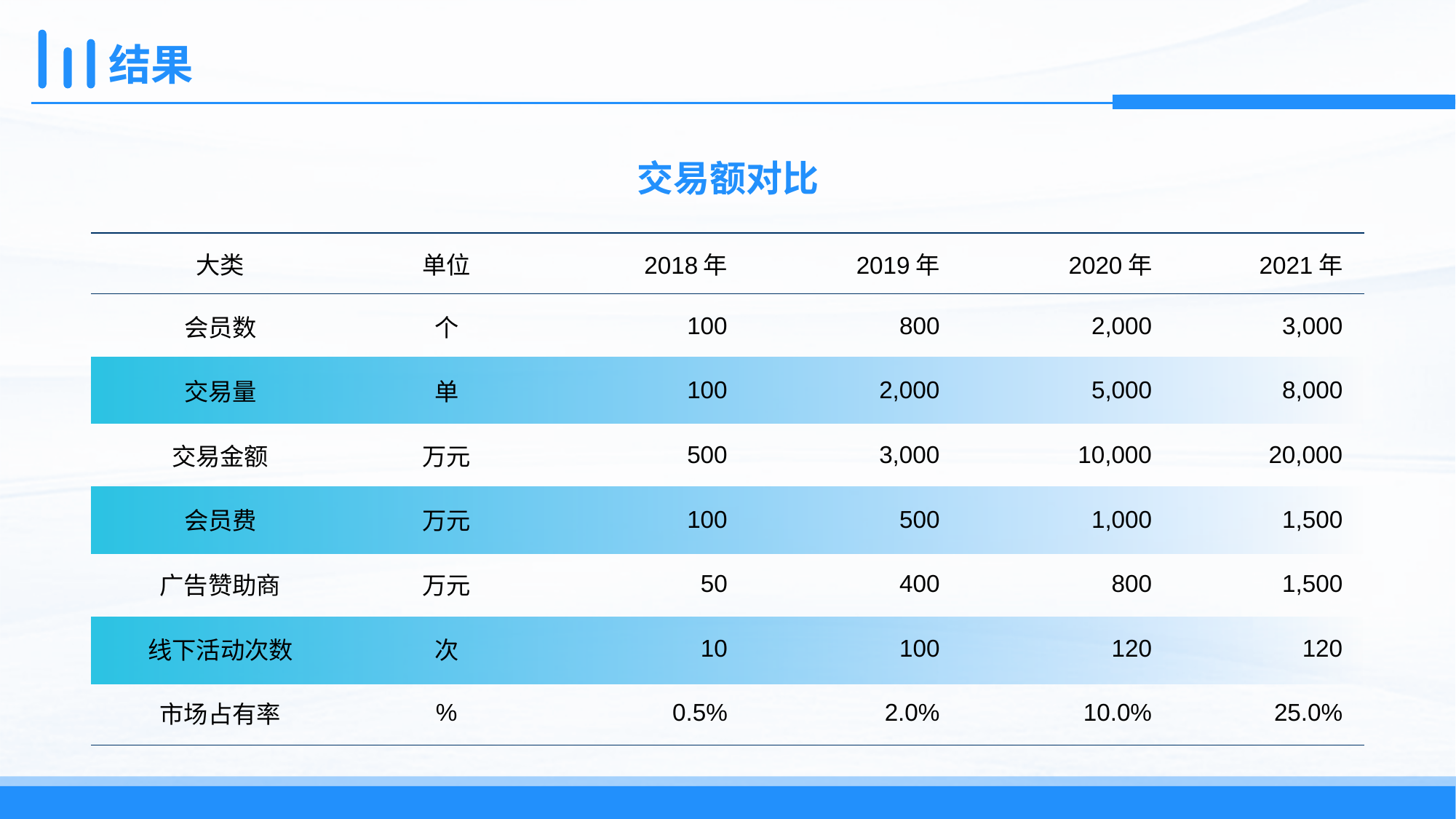

# 结果

交易额对比
| 大类 | 单位 | 2018年 | 2019年 | 2020年 | 2021年 |
| --- | --- | --- | --- | --- | --- |
| 会员数 | 个 | 100 | 800 | 2,000 | 3,000 |
| 交易量 | 单 | 100 | 2,000 | 5,000 | 8,000 |
| 交易金额 | 万元 | 500 | 3,000 | 10,000 | 20,000 |
| 会员费 | 万元 | 100 | 500 | 1,000 | 1,500 |
| 广告赞助商 | 万元 | 50 | 400 | 800 | 1,500 |
| 线下活动次数 | 次 | 10 | 100 | 120 | 120 |
| 市场占有率 | % | 0.5% | 2.0% | 10.0% | 25.0% |